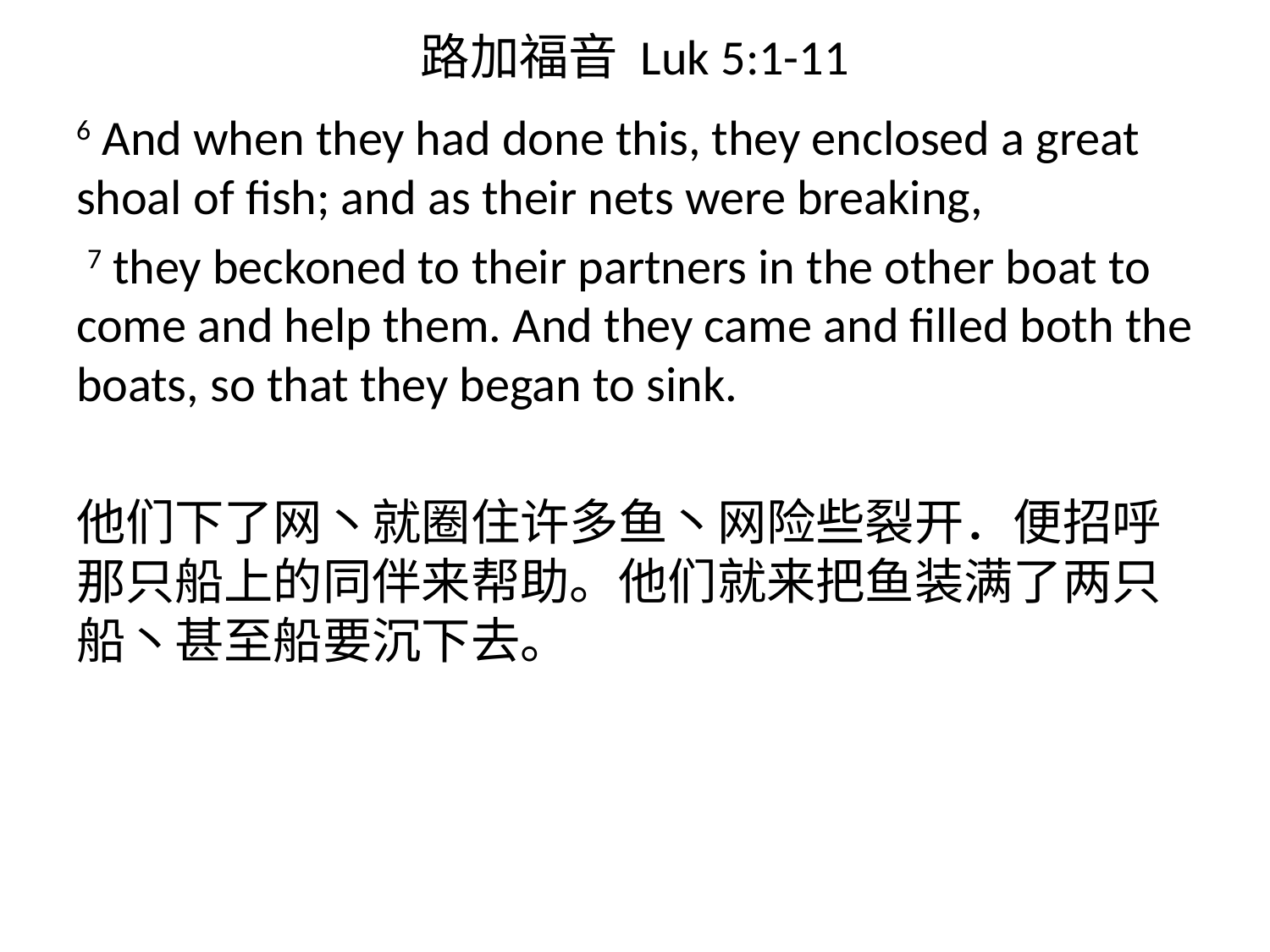

# 路加福音 Luk 5:1-11
6 And when they had done this, they enclosed a great shoal of fish; and as their nets were breaking,
 7 they beckoned to their partners in the other boat to come and help them. And they came and filled both the boats, so that they began to sink.

他们下了网丶就圈住许多鱼丶网险些裂开．便招呼那只船上的同伴来帮助。他们就来把鱼装满了两只船丶甚至船要沉下去。